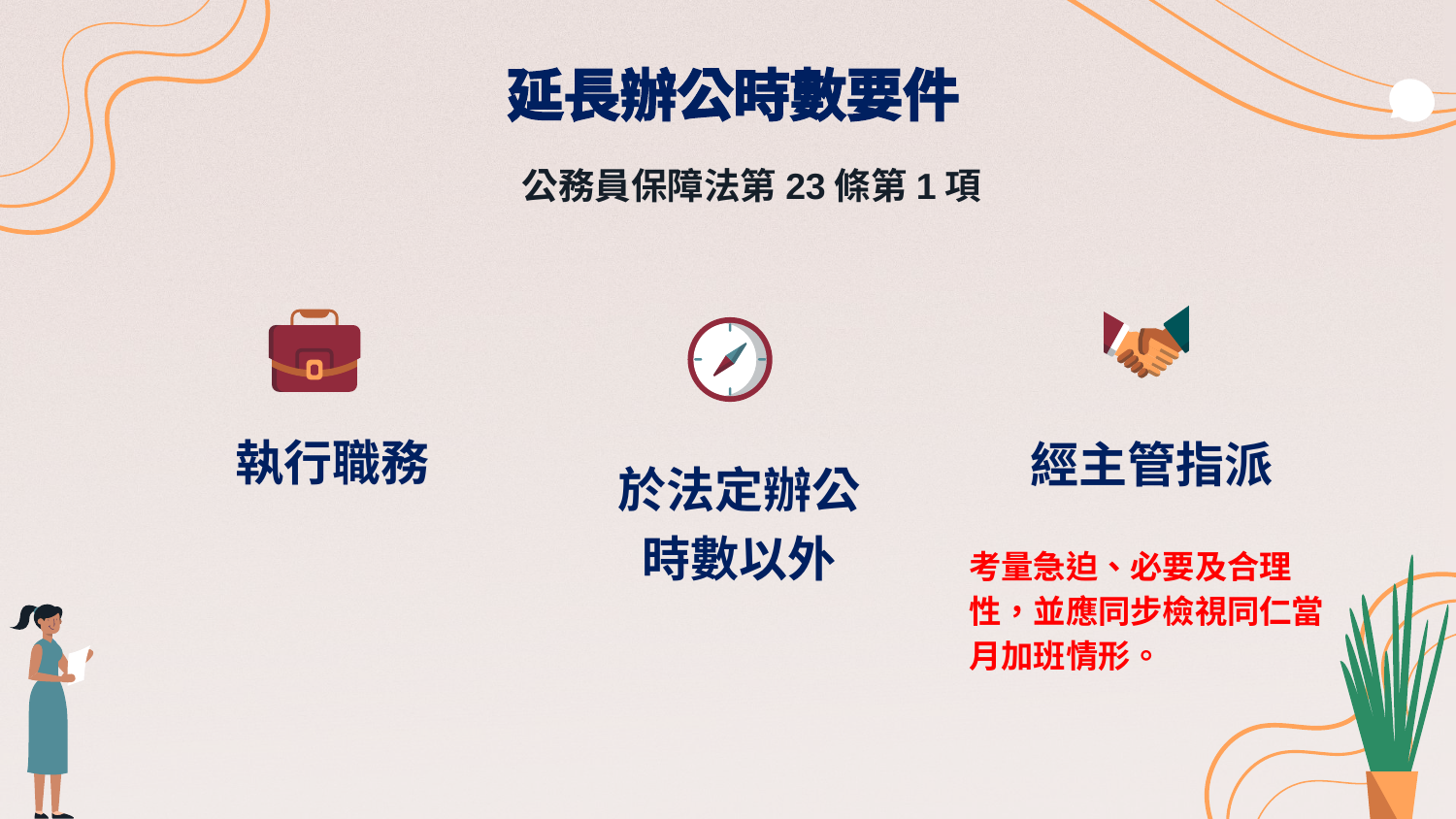

# 延長辦公時數要件

公務員保障法第23條第1項

執行職務
經主管指派
於法定辦公
時數以外
考量急迫、必要及合理性，並應同步檢視同仁當月加班情形。